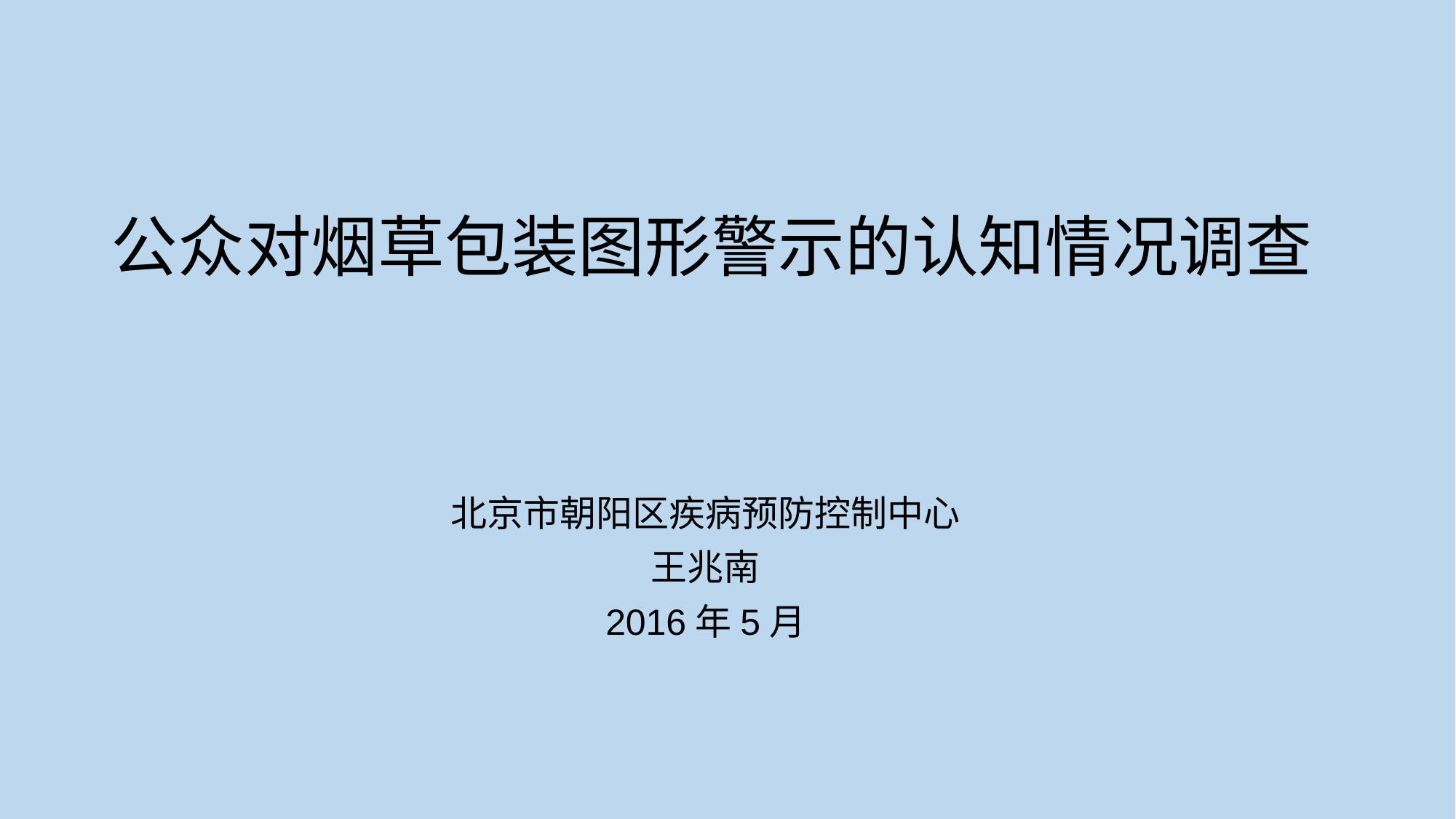

# 公众对烟草包装图形警示的认知情况调查
北京市朝阳区疾病预防控制中心
王兆南
2016年5月